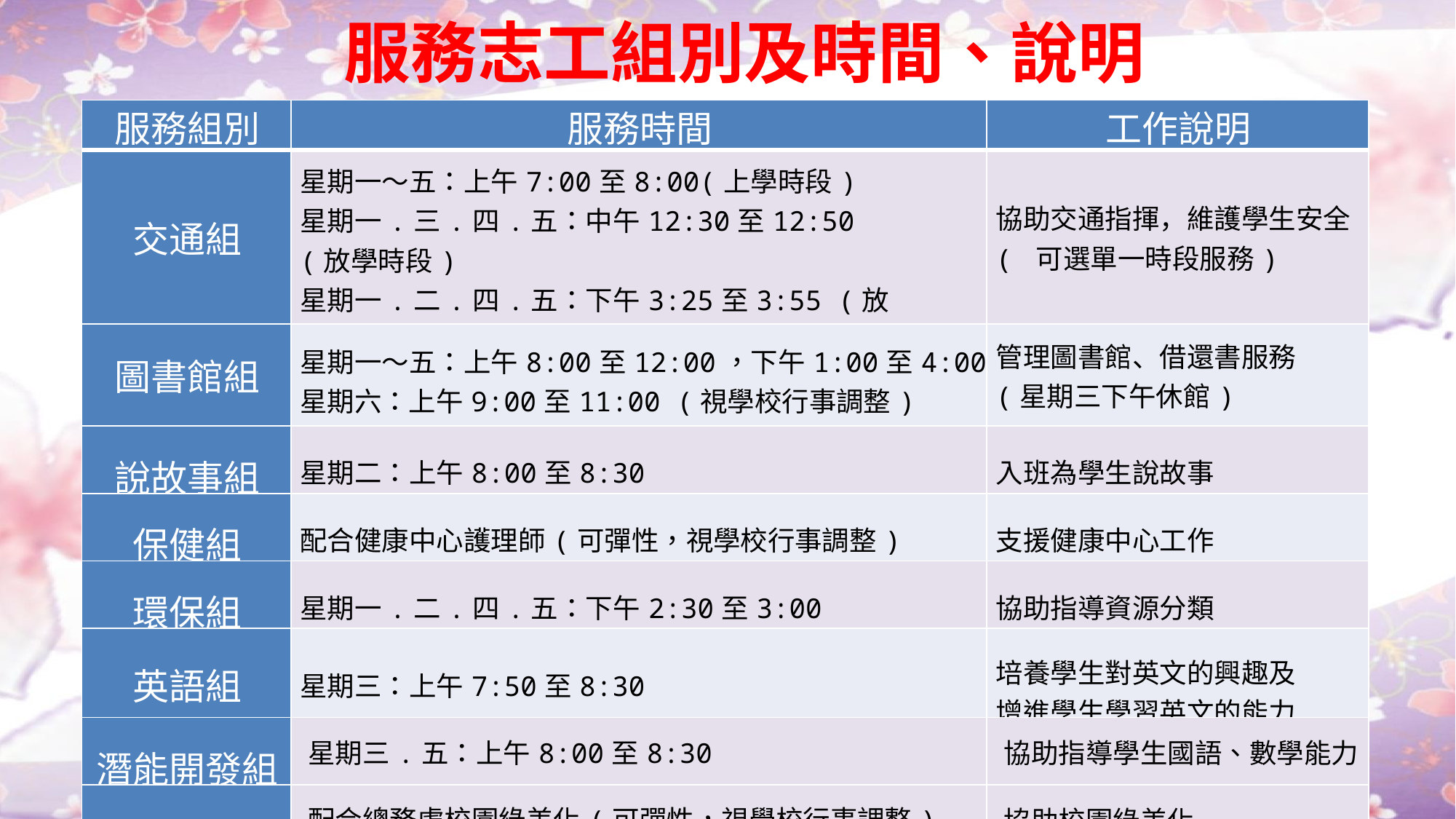

# 服務志工組別及時間、說明
| 服務組別 | 服務時間 | 工作說明 |
| --- | --- | --- |
| 交通組 | 星期一～五：上午7:00至8:00(上學時段) 星期一.三.四.五：中午12:30至12:50 (放學時段) 星期一.二.四.五：下午3:25至3:55 (放學時段) | 協助交通指揮，維護學生安全 ( 可選單一時段服務) |
| 圖書館組 | 星期一～五：上午8:00至12:00，下午1:00至4:00 星期六：上午9:00至11:00 (視學校行事調整) | 管理圖書館、借還書服務 (星期三下午休館) |
| 說故事組 | 星期二：上午8:00至8:30 | 入班為學生說故事 |
| 保健組 | 配合健康中心護理師(可彈性，視學校行事調整) | 支援健康中心工作 |
| 環保組 | 星期一.二.四.五：下午2:30至3:00 | 協助指導資源分類 |
| 英語組 | 星期三：上午7:50至8:30 | 培養學生對英文的興趣及 增進學生學習英文的能力 |
| 潛能開發組 | 星期三.五：上午8:00至8:30 | 協助指導學生國語、數學能力 |
| 校園美化組 | 配合總務處校園綠美化(可彈性，視學校行事調整) | 協助校園綠美化 |